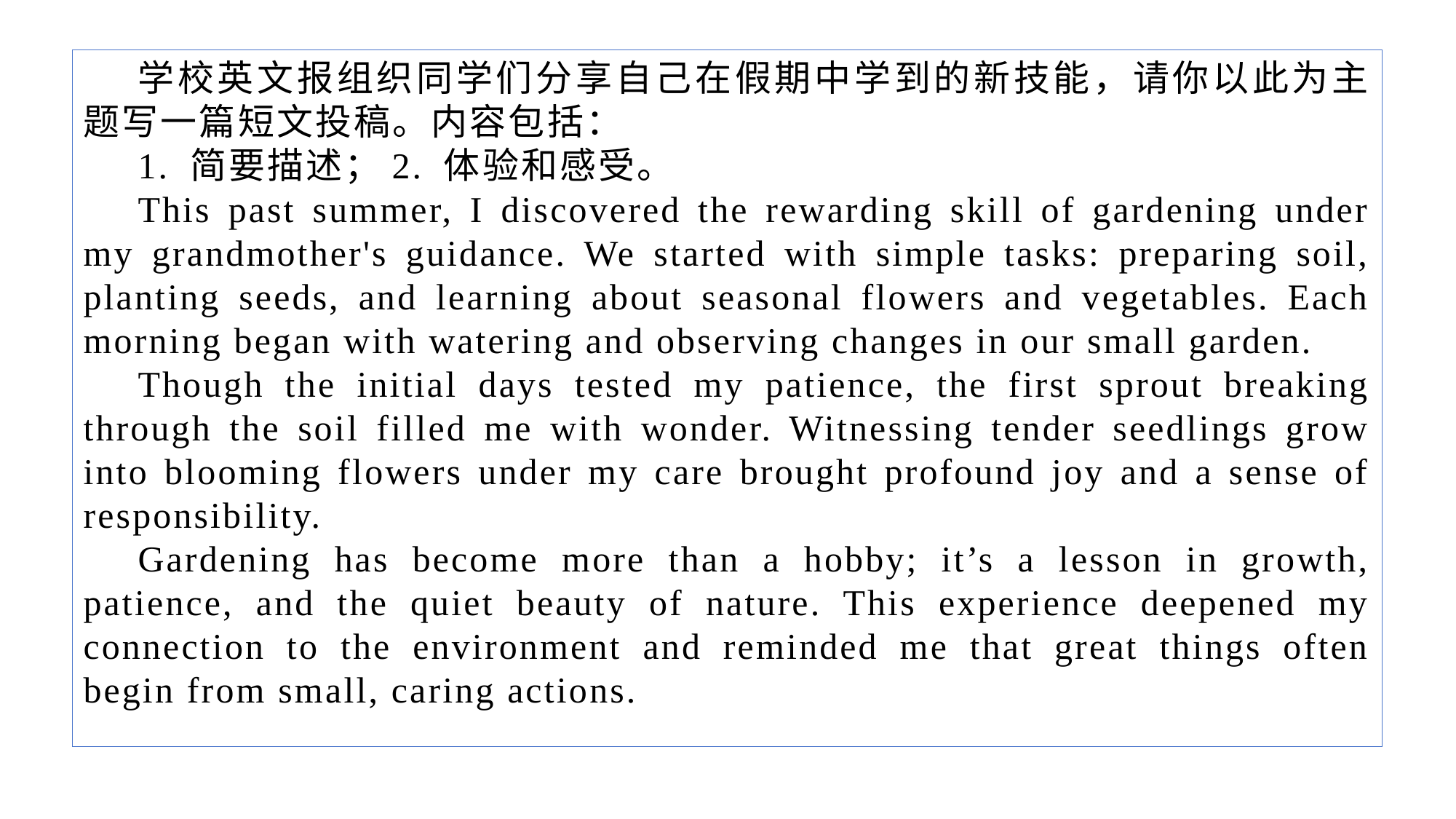

学校英文报组织同学们分享自己在假期中学到的新技能，请你以此为主题写一篇短文投稿。内容包括：
1. 简要描述；2. 体验和感受。
This past summer, I discovered the rewarding skill of gardening under my grandmother's guidance. We started with simple tasks: preparing soil, planting seeds, and learning about seasonal flowers and vegetables. Each morning began with watering and observing changes in our small garden.
Though the initial days tested my patience, the first sprout breaking through the soil filled me with wonder. Witnessing tender seedlings grow into blooming flowers under my care brought profound joy and a sense of responsibility.
Gardening has become more than a hobby; it’s a lesson in growth, patience, and the quiet beauty of nature. This experience deepened my connection to the environment and reminded me that great things often begin from small, caring actions.